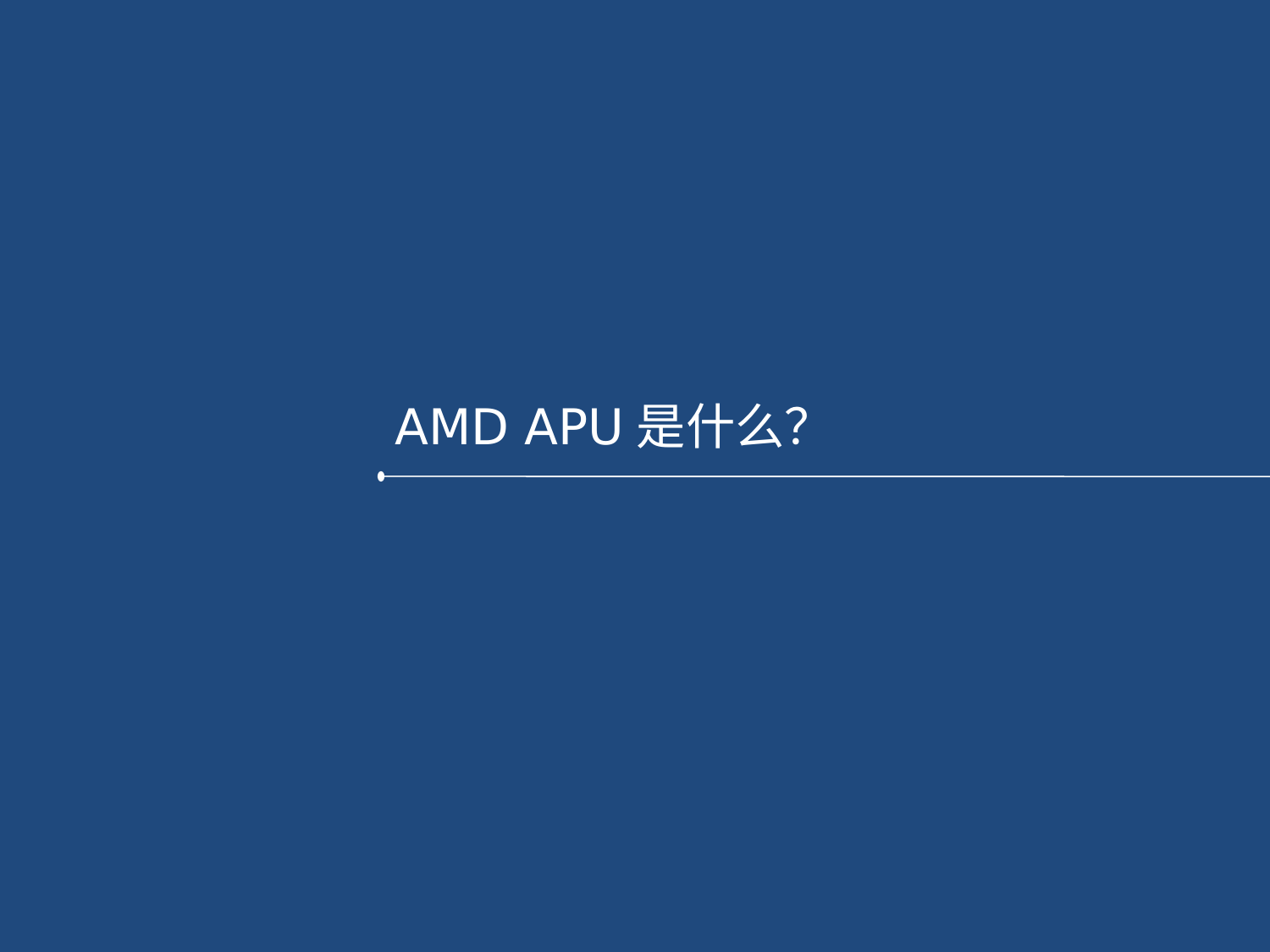

AMD APU是什么？

AMD Confidential
5
March 6, 2016